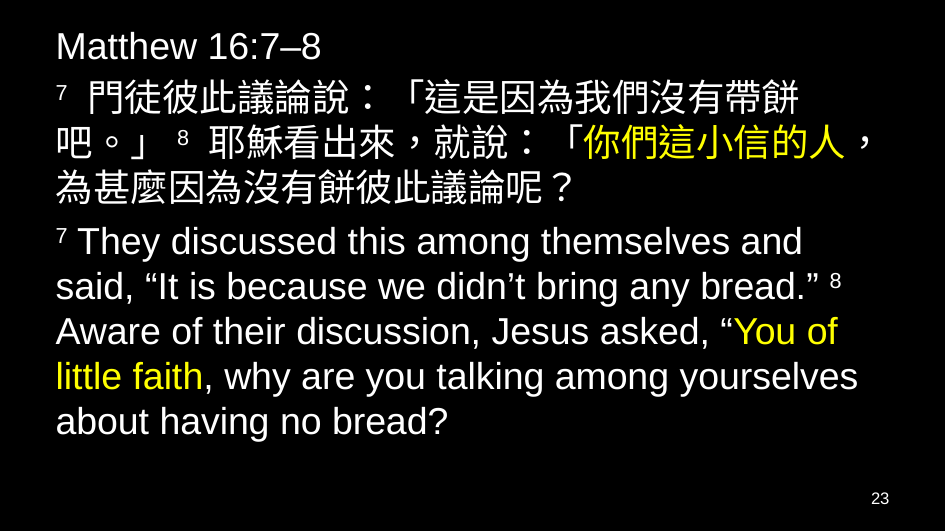

Matthew 16:7–8
7 門徒彼此議論說：「這是因為我們沒有帶餅吧。」8 耶穌看出來，就說：「你們這小信的人，為甚麼因為沒有餅彼此議論呢？
7 They discussed this among themselves and said, “It is because we didn’t bring any bread.” 8 Aware of their discussion, Jesus asked, “You of little faith, why are you talking among yourselves about having no bread?

23